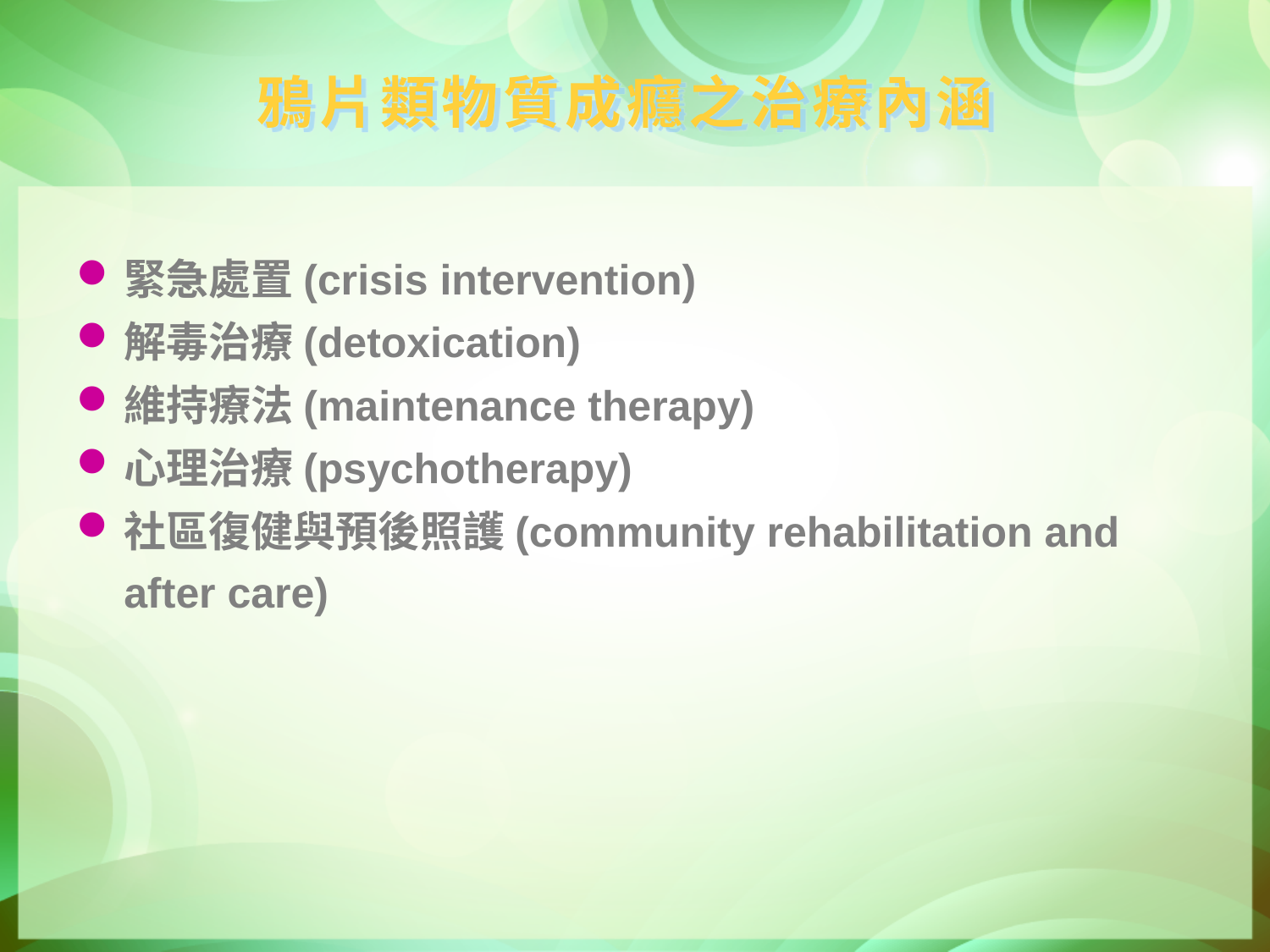

鴉片類物質成癮之治療內涵
緊急處置(crisis intervention)
解毒治療(detoxication)
維持療法(maintenance therapy)
心理治療(psychotherapy)
社區復健與預後照護(community rehabilitation and after care)